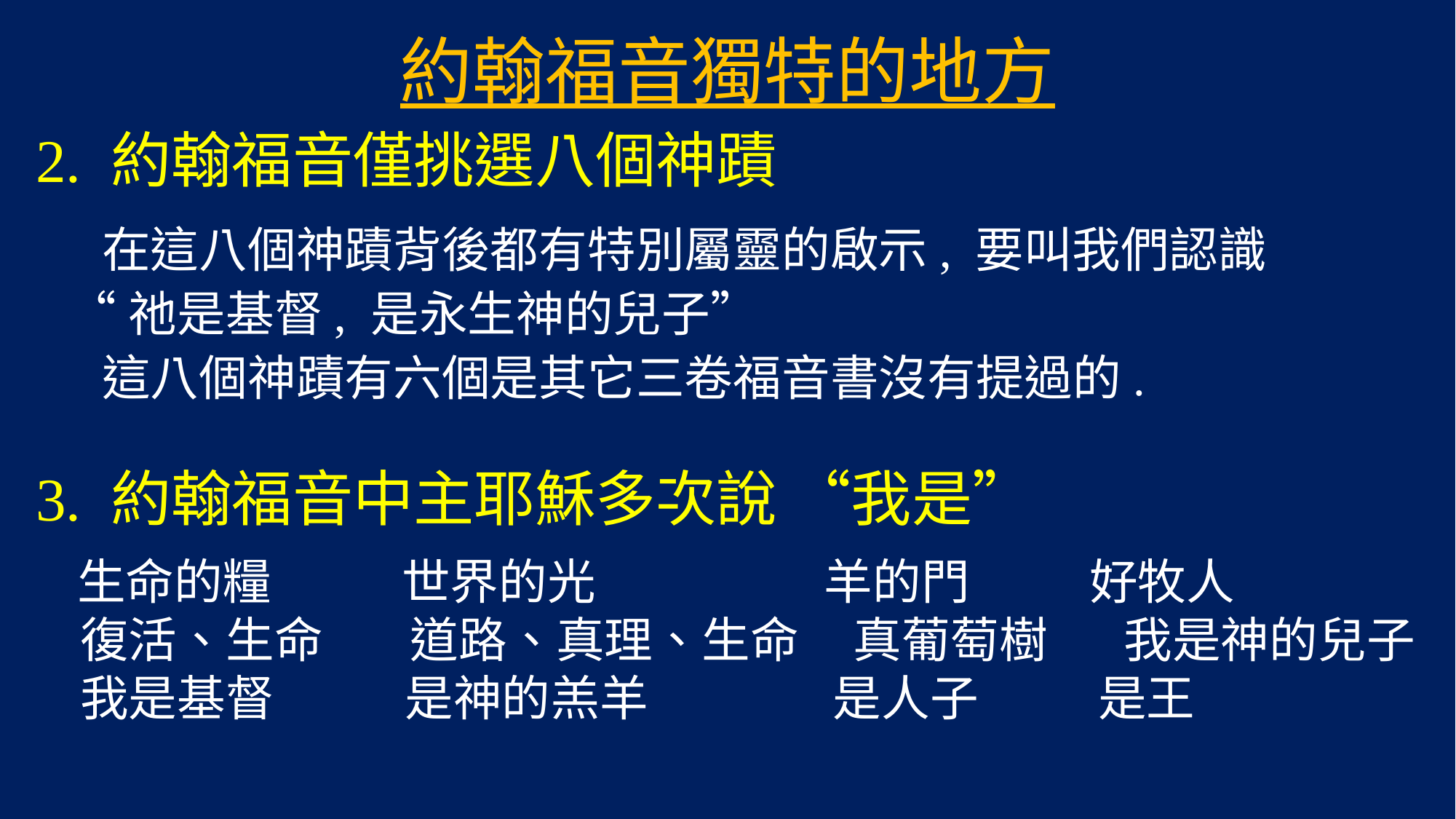

# 約翰福音獨特的地方
2. 約翰福音僅挑選八個神蹟

     在這八個神蹟背後都有特別屬靈的啟示, 要叫我們認識
   “祂是基督, 是永生神的兒子”
     這八個神蹟有六個是其它三卷福音書沒有提過的.

3. 約翰福音中主耶穌多次說 “我是”

   生命的糧            世界的光                     羊的門           好牧人
   復活、生命        道路、真理、生命     真葡萄樹       我是神的兒子
   我是基督            是神的羔羊                 是人子           是王